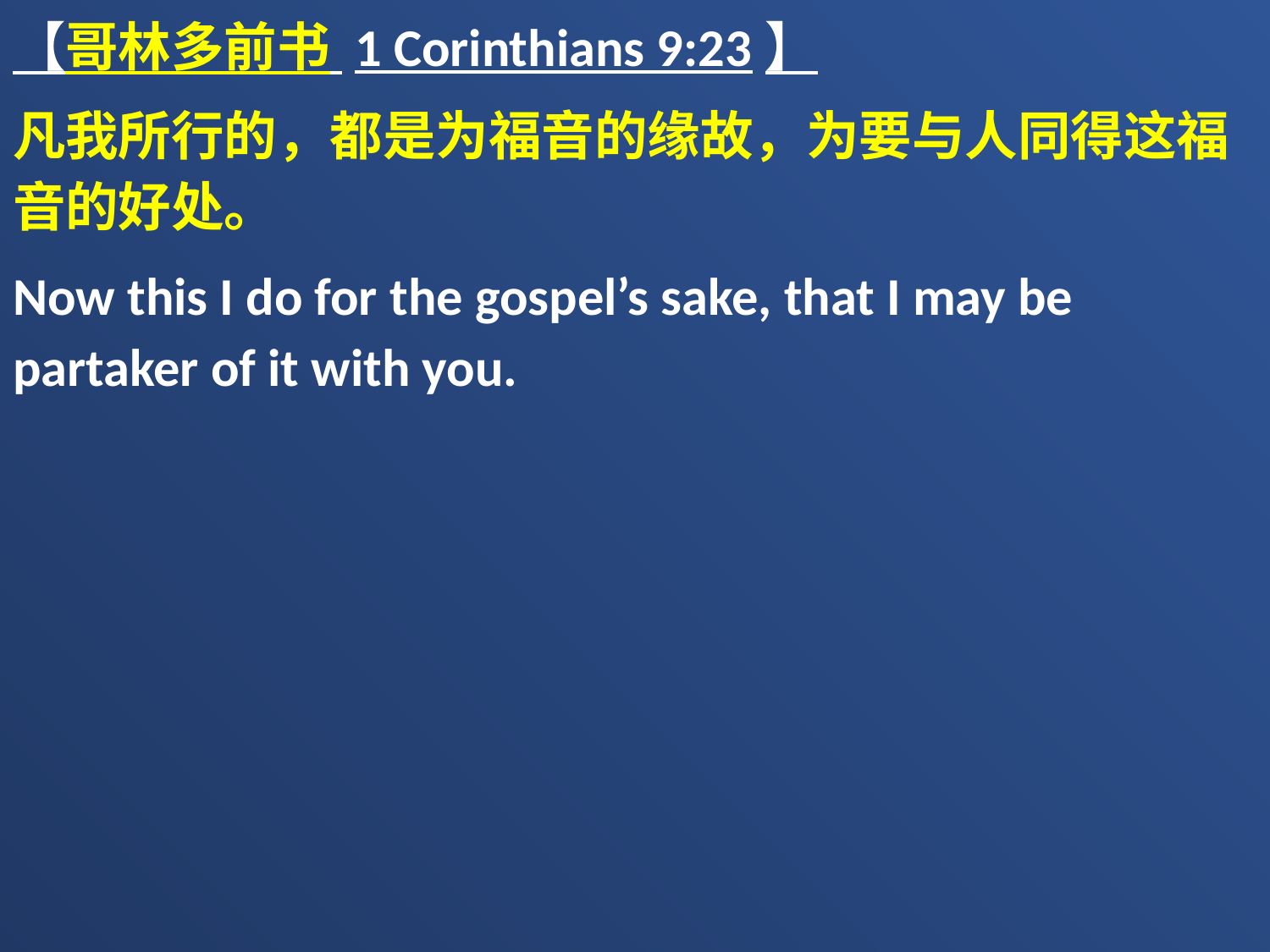

【哥林多前书 1 Corinthians 9:23】
凡我所行的，都是为福音的缘故，为要与人同得这福音的好处。
Now this I do for the gospel’s sake, that I may be partaker of it with you.